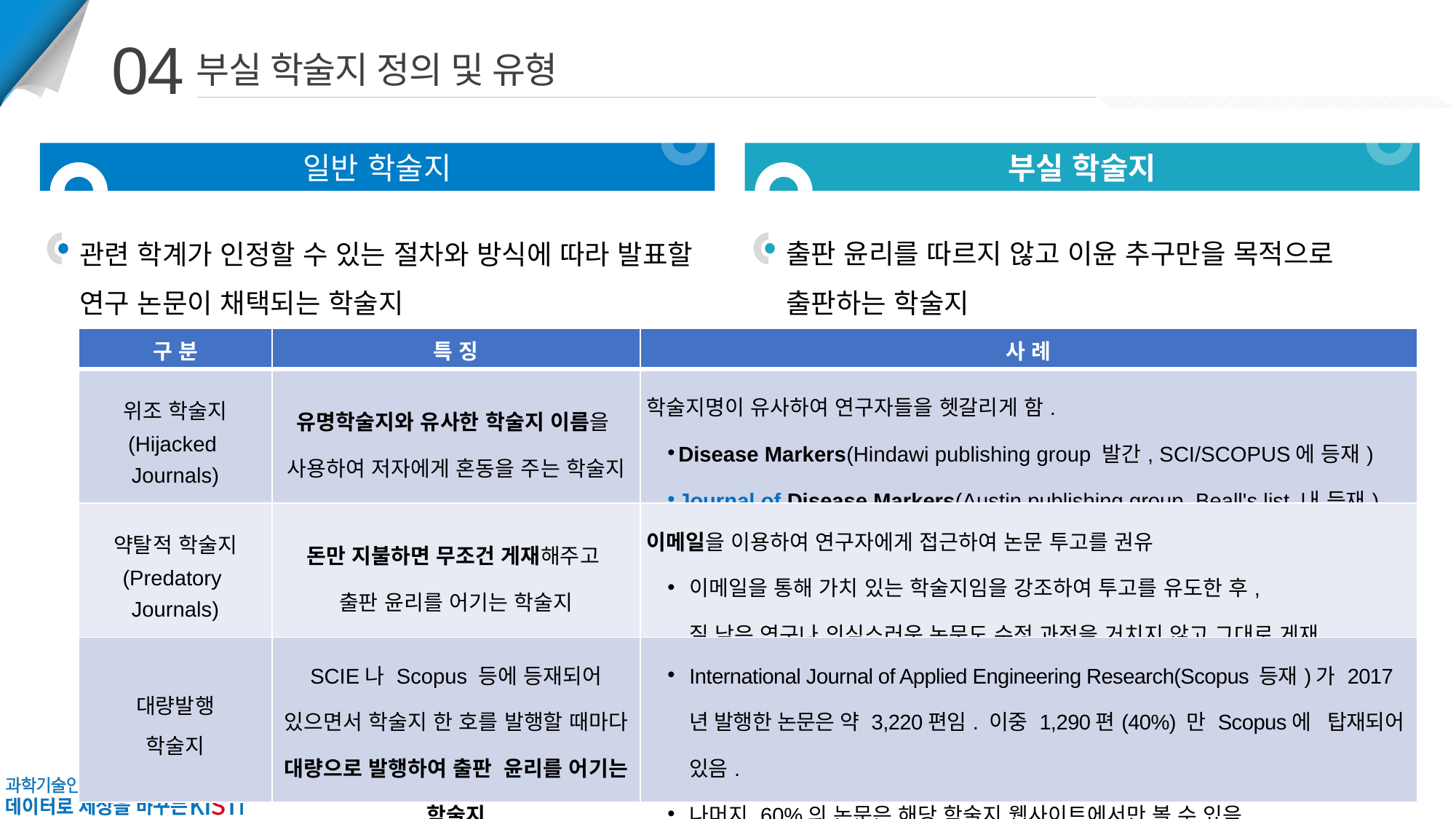

04
부실 학술지 정의 및 유형

일반 학술지

부실 학술지

출판 윤리를 따르지 않고 이윤 추구만을 목적으로
출판하는 학술지

관련 학계가 인정할 수 있는 절차와 방식에 따라 발표할 연구 논문이 채택되는 학술지

| 구 분 | 특 징 | 사 례 |
| --- | --- | --- |
| 위조 학술지 (Hijacked Journals) | 유명학술지와 유사한 학술지 이름을 사용하여 저자에게 혼동을 주는 학술지 | 학술지명이 유사하여 연구자들을 헷갈리게 함. Disease Markers(Hindawi publishing group 발간, SCI/SCOPUS에 등재) Journal of Disease Markers(Austin publishing group, Beall's list 내 등재) |
| 약탈적 학술지 (Predatory Journals) | 돈만 지불하면 무조건 게재해주고 출판 윤리를 어기는 학술지 | 이메일을 이용하여 연구자에게 접근하여 논문 투고를 권유 이메일을 통해 가치 있는 학술지임을 강조하여 투고를 유도한 후, 질 낮은 연구나 의심스러운 논문도 수정 과정을 거치지 않고 그대로 게재 |
| 대량발행 학술지 | SCIE나 Scopus 등에 등재되어 있으면서 학술지 한 호를 발행할 때마다 대량으로 발행하여 출판 윤리를 어기는 학술지 | International Journal of Applied Engineering Research(Scopus 등재)가 2017년 발행한 논문은 약 3,220편임. 이중 1,290편(40%) 만 Scopus에 탑재되어 있음. 나머지 60%의 논문은 해당 학술지 웹사이트에서만 볼 수 있음. |
18